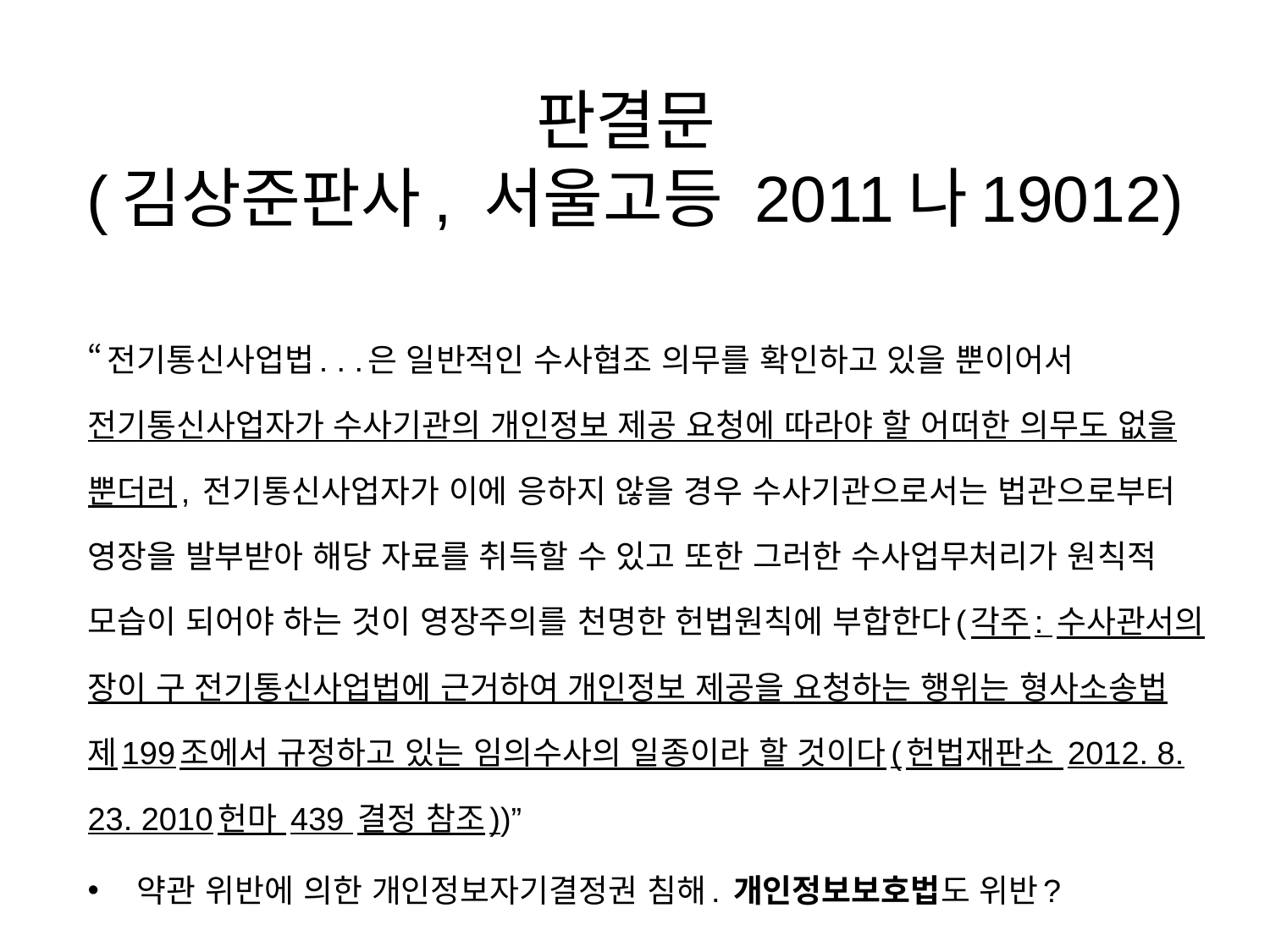

# 판결문 (김상준판사, 서울고등 2011나19012)
“전기통신사업법. . .은 일반적인 수사협조 의무를 확인하고 있을 뿐이어서 전기통신사업자가 수사기관의 개인정보 제공 요청에 따라야 할 어떠한 의무도 없을 뿐더러, 전기통신사업자가 이에 응하지 않을 경우 수사기관으로서는 법관으로부터 영장을 발부받아 해당 자료를 취득할 수 있고 또한 그러한 수사업무처리가 원칙적 모습이 되어야 하는 것이 영장주의를 천명한 헌법원칙에 부합한다(각주: 수사관서의 장이 구 전기통신사업법에 근거하여 개인정보 제공을 요청하는 행위는 형사소송법 제199조에서 규정하고 있는 임의수사의 일종이라 할 것이다(헌법재판소 2012. 8. 23. 2010헌마 439 결정 참조))”
약관 위반에 의한 개인정보자기결정권 침해. 개인정보보호법도 위반?